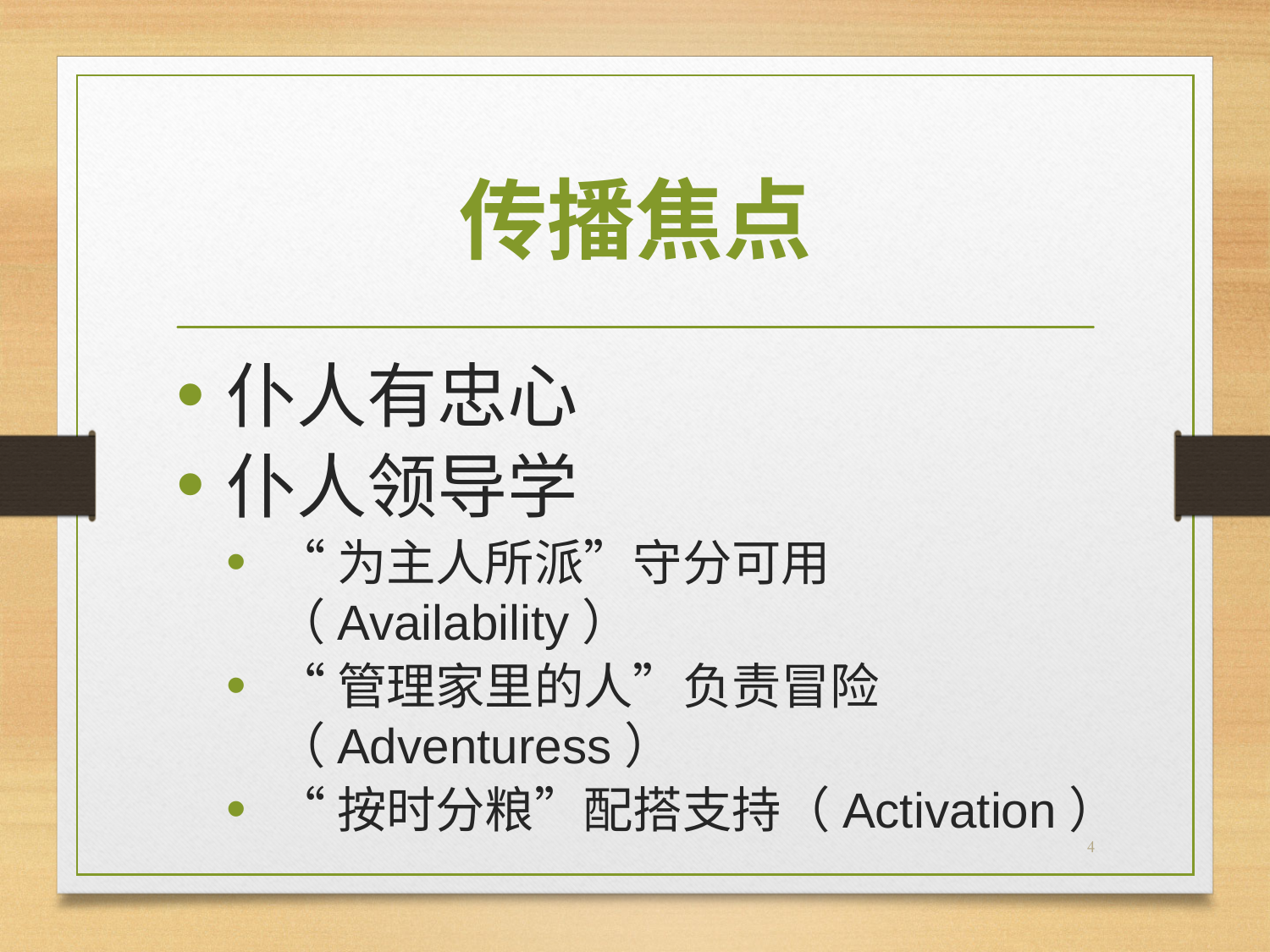

# 传播焦点
仆人有忠心
仆人领导学
“为主人所派”守分可用（Availability）
“管理家里的人”负责冒险（Adventuress）
“按时分粮”配搭支持（Activation）
4